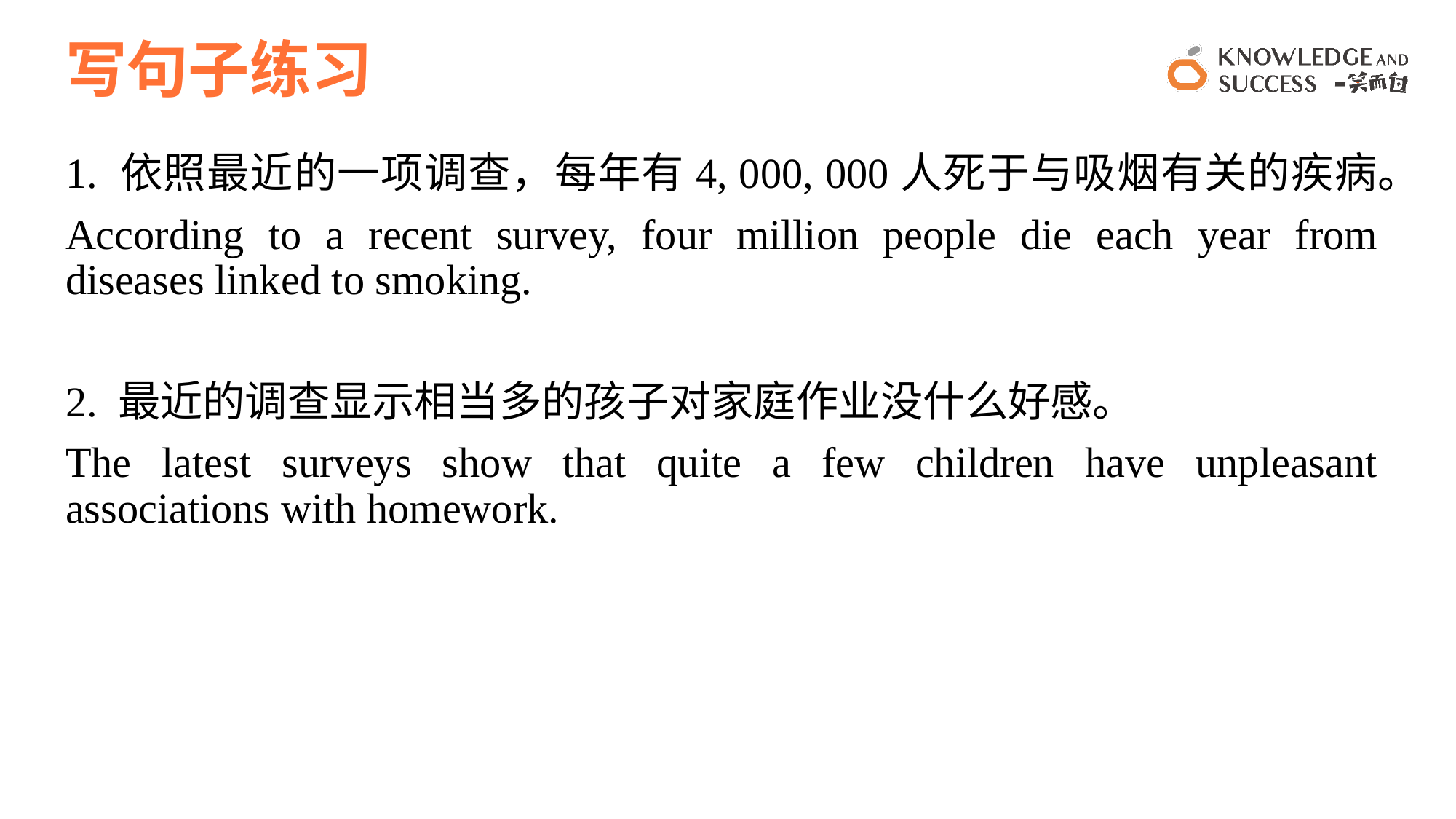

# 写句子练习
1. 依照最近的一项调查，每年有4, 000, 000人死于与吸烟有关的疾病。
According to a recent survey, four million people die each year from diseases linked to smoking.

2. 最近的调查显示相当多的孩子对家庭作业没什么好感。
The latest surveys show that quite a few children have unpleasant associations with homework.

5